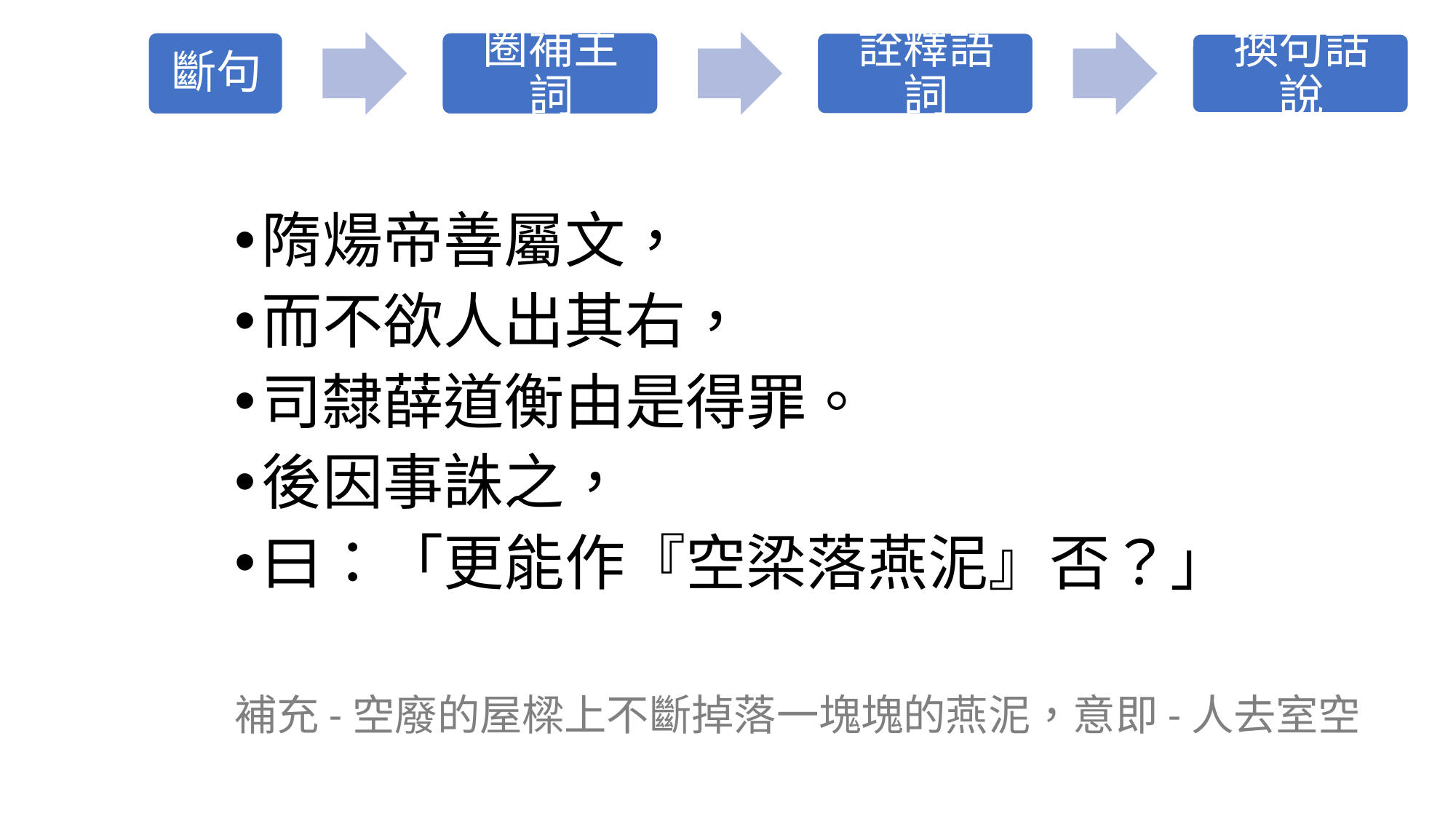

斷句

圈補主詞

詮釋語詞

換句話說
隋煬帝善屬文，
而不欲人出其右，
司隸薛道衡由是得罪。
後因事誅之，
曰：「更能作『空梁落燕泥』否？」

補充-空廢的屋樑上不斷掉落一塊塊的燕泥，意即-人去室空